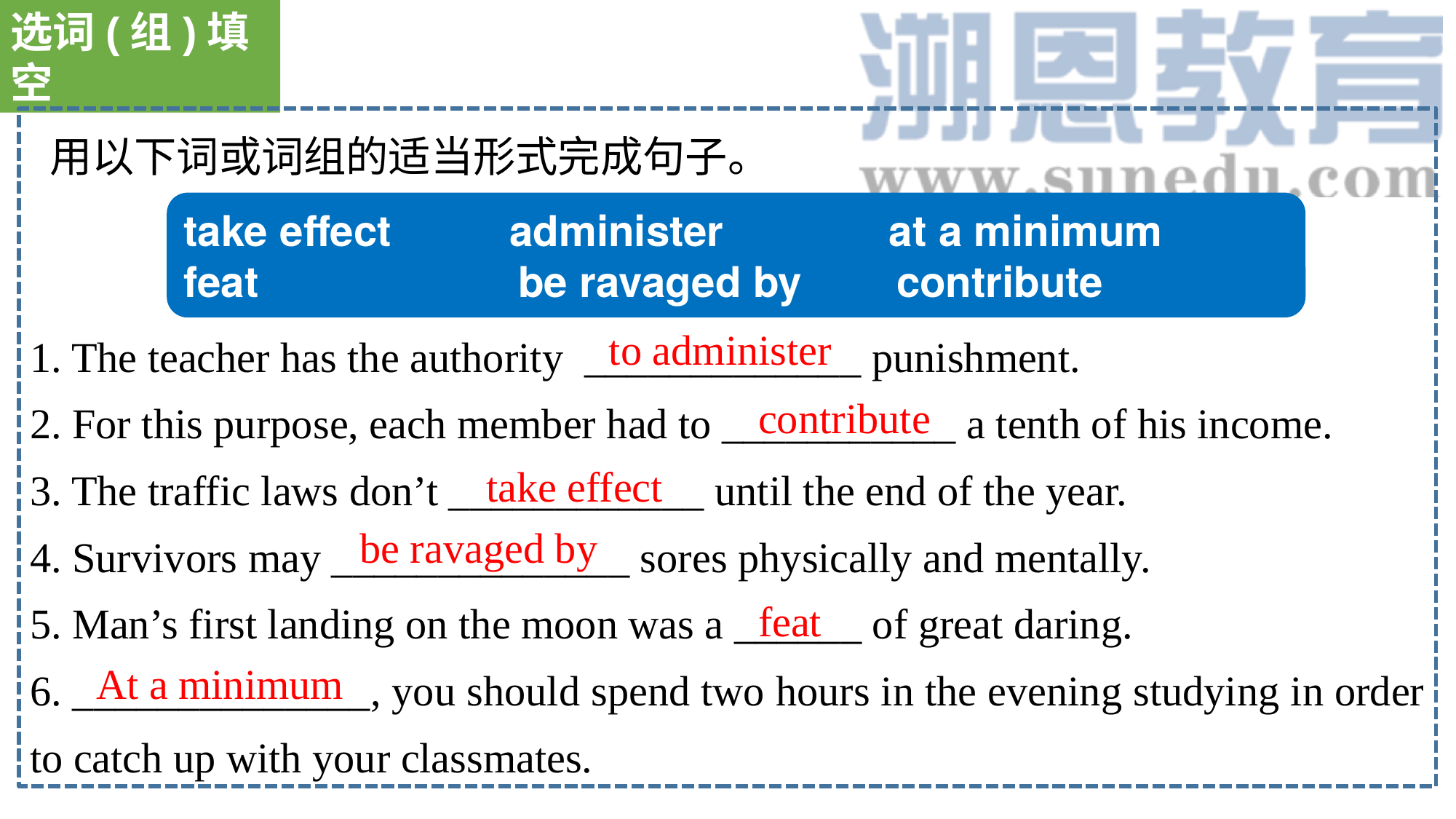

选词(组)填空
 用以下词或词组的适当形式完成句子。

1. The teacher has the authority  _____________ punishment.
2. For this purpose, each member had to ___________ a tenth of his income.
3. The traffic laws don’t ____________ until the end of the year.
4. Survivors may ______________ sores physically and mentally.
5. Man’s first landing on the moon was a ______ of great daring.
6. ______________, you should spend two hours in the evening studying in order to catch up with your classmates.
take effect          administer              at a minimum
feat                      be ravaged by        contribute
to administer
contribute
take effect
be ravaged by
feat
 At a minimum